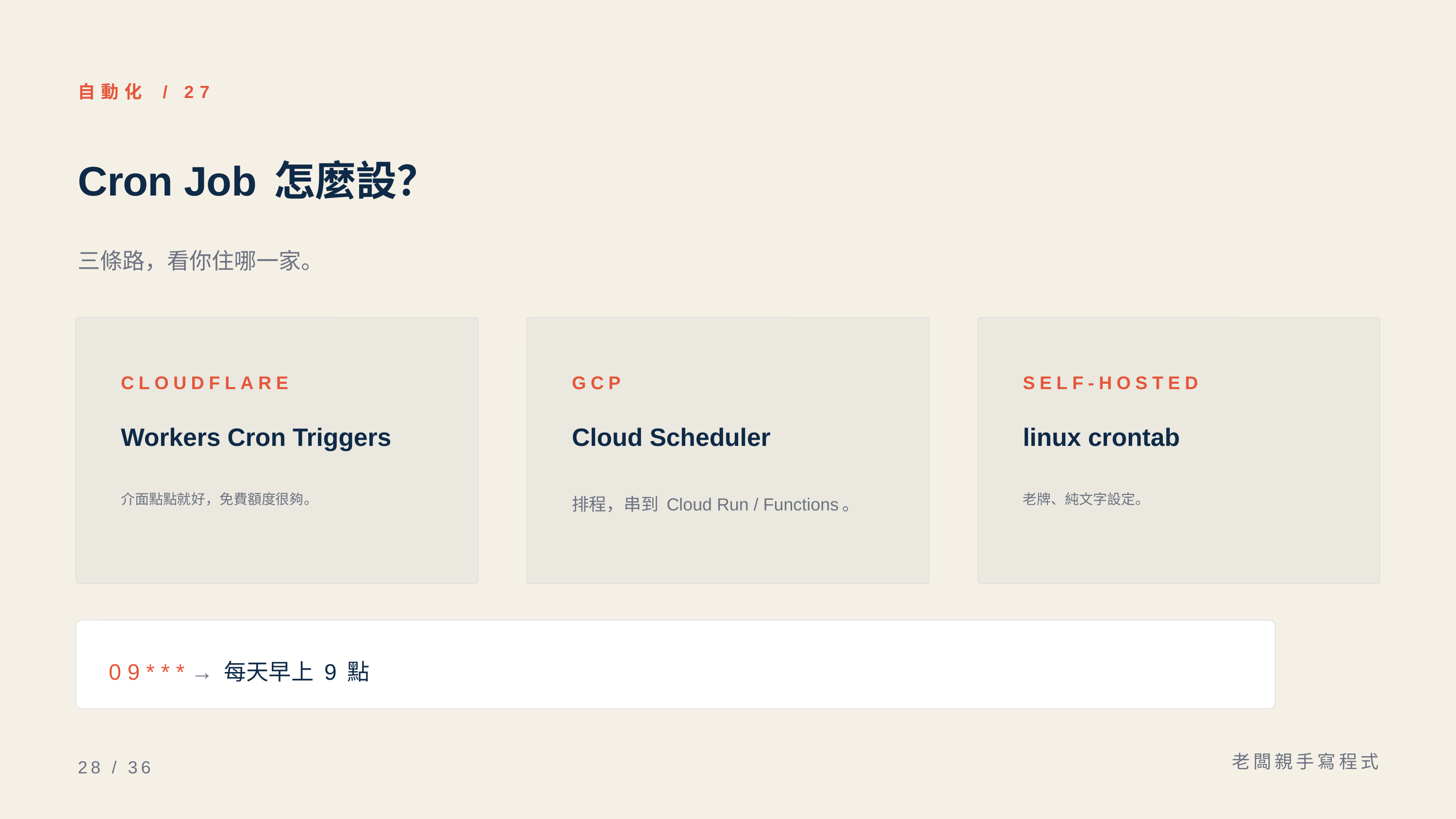

自動化 / 27
Cron Job 怎麼設？
三條路，看你住哪一家。

CLOUDFLARE
GCP
SELF-HOSTED
Workers Cron Triggers
Cloud Scheduler
linux crontab
介面點點就好，免費額度很夠。
排程，串到 Cloud Run / Functions。
老牌、純文字設定。

0 9 * * * → 每天早上 9 點
老闆親手寫程式
28 / 36